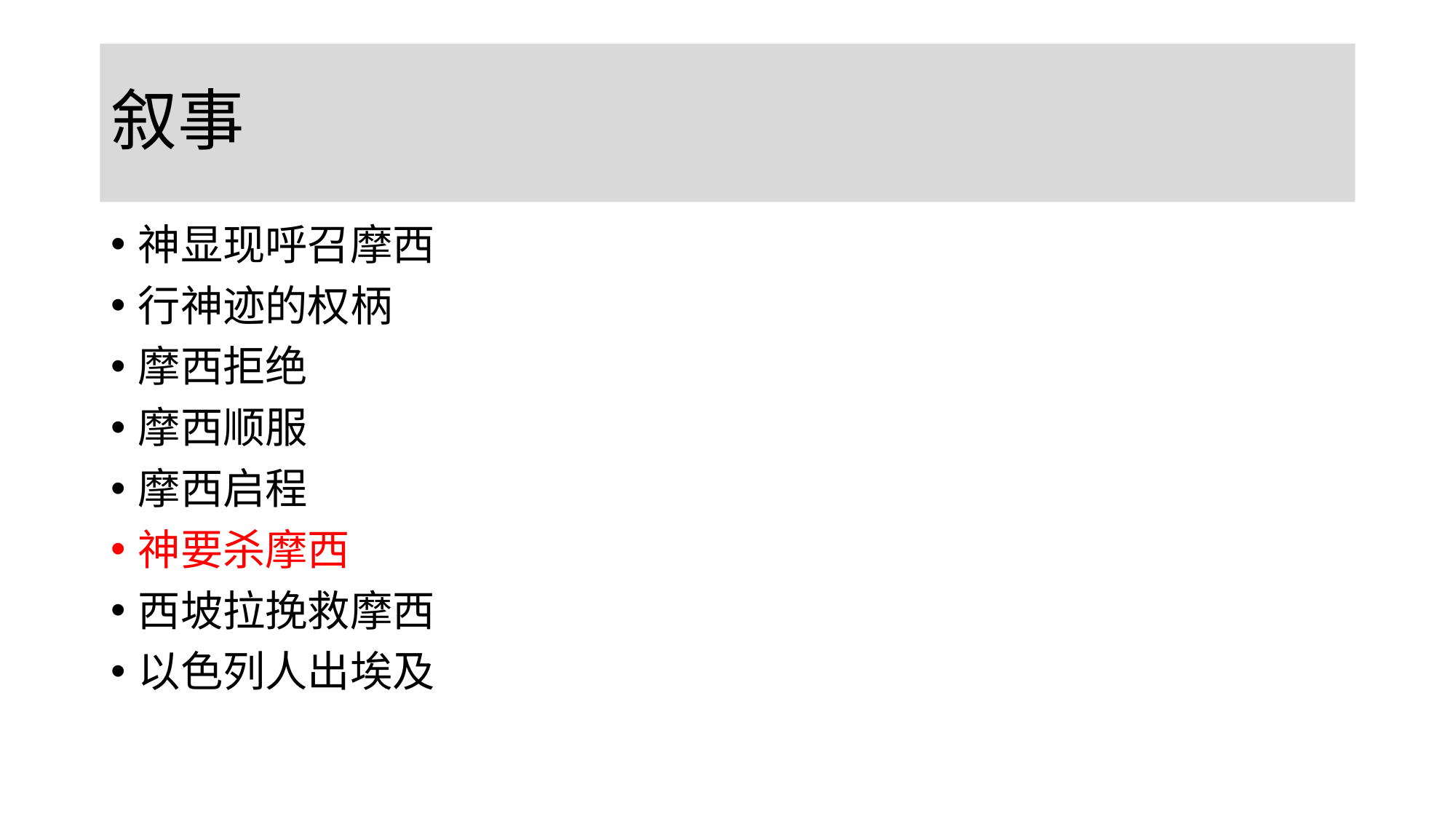

# 叙事
神显现呼召摩西
行神迹的权柄
摩西拒绝
摩西顺服
摩西启程
神要杀摩西
西坡拉挽救摩西
以色列人出埃及